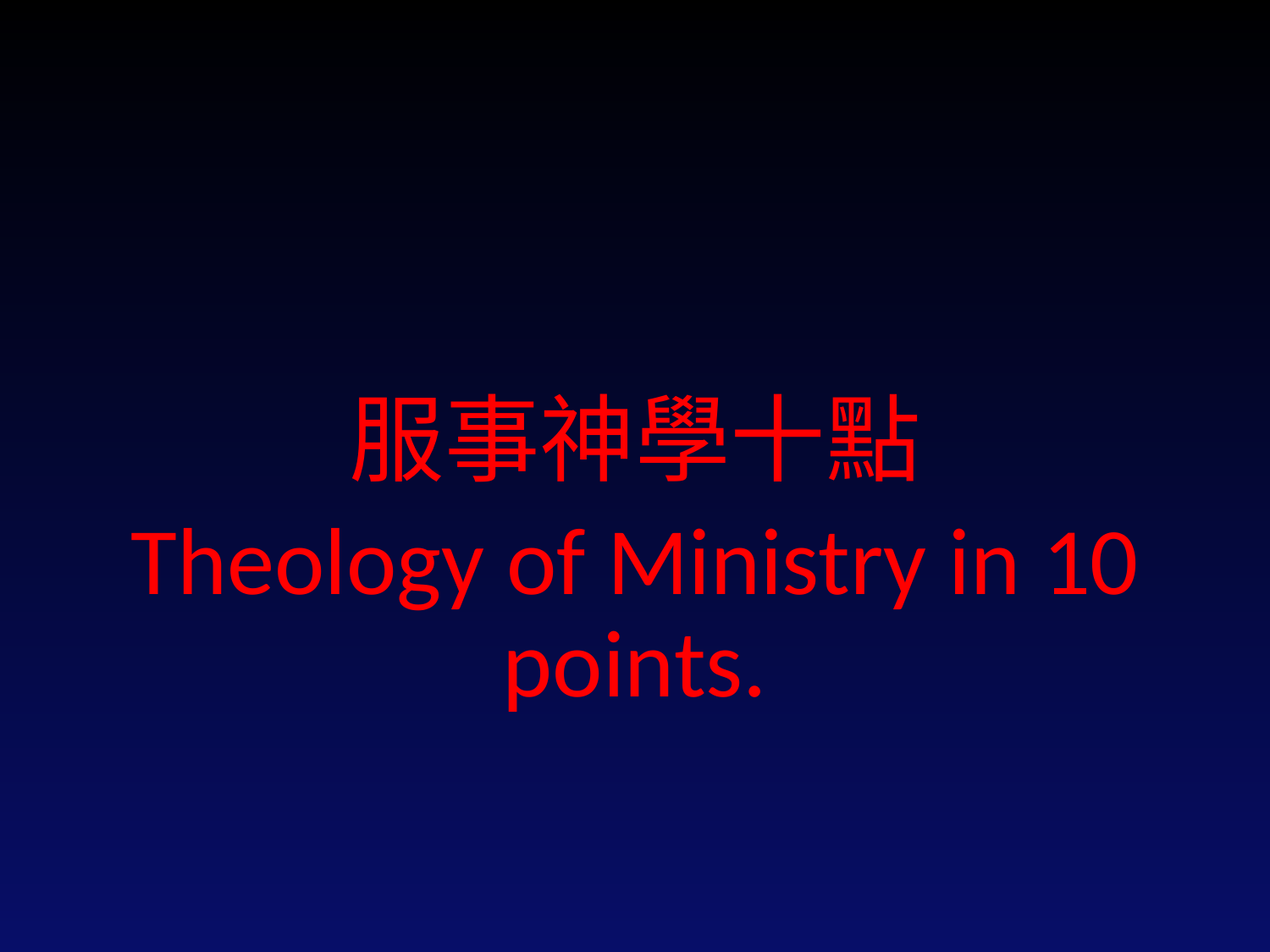

#

服事神學十點
Theology of Ministry in 10 points.